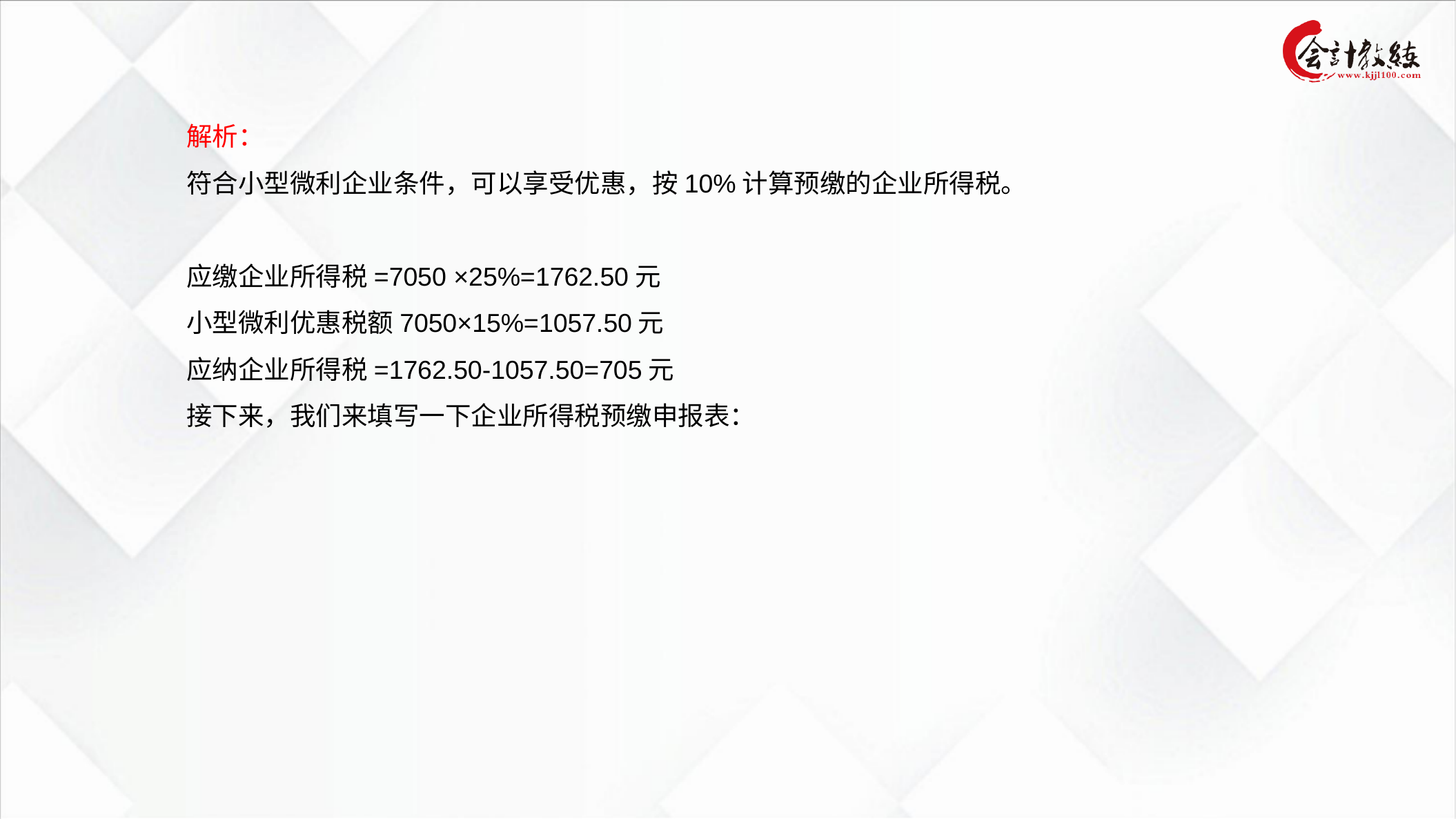

解析：
符合小型微利企业条件，可以享受优惠，按10%计算预缴的企业所得税。

应缴企业所得税=7050 ×25%=1762.50元
小型微利优惠税额7050×15%=1057.50元
应纳企业所得税=1762.50-1057.50=705元
接下来，我们来填写一下企业所得税预缴申报表：